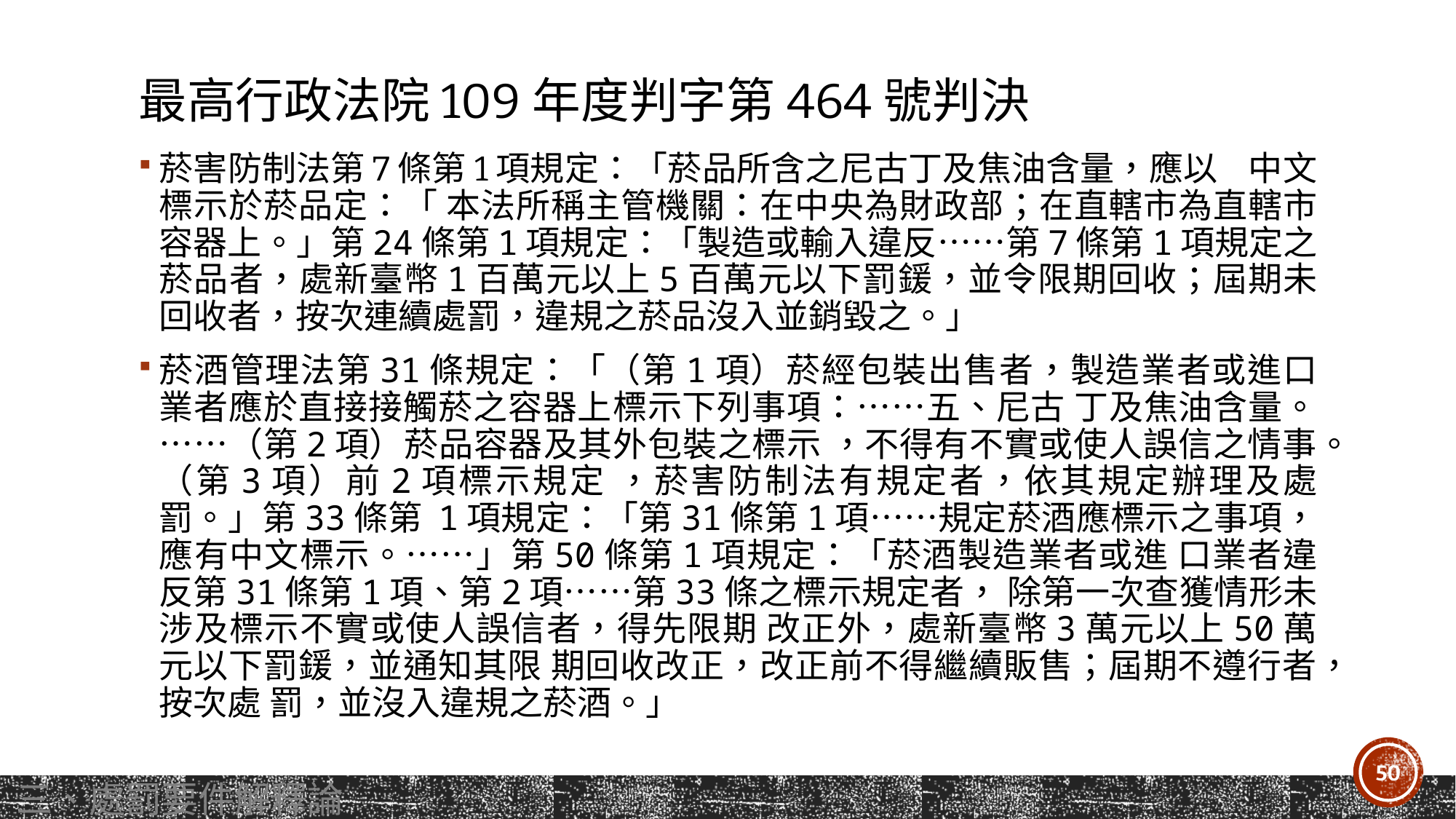

# 最高行政法院109年度判字第464號判決
菸害防制法第7條第1項規定：「菸品所含之尼古丁及焦油含量，應以    中文標示於菸品定：「 本法所稱主管機關：在中央為財政部；在直轄市為直轄市容器上。」第24條第1項規定：「製造或輸入違反……第7條第1項規定之菸品者，處新臺幣1百萬元以上5百萬元以下罰鍰，並令限期回收；屆期未回收者，按次連續處罰，違規之菸品沒入並銷毀之。」
菸酒管理法第31條規定：「（第1項）菸經包裝出售者，製造業者或進口 業者應於直接接觸菸之容器上標示下列事項：……五、尼古 丁及焦油含量。……（第2項）菸品容器及其外包裝之標示 ，不得有不實或使人誤信之情事。（第3項）前2項標示規定 ，菸害防制法有規定者，依其規定辦理及處罰。」第33條第 1項規定：「第31條第1項……規定菸酒應標示之事項，應有中文標示。……」第50條第1項規定：「菸酒製造業者或進 口業者違反第31條第1項、第2項……第33條之標示規定者， 除第一次查獲情形未涉及標示不實或使人誤信者，得先限期 改正外，處新臺幣3萬元以上50萬元以下罰鍰，並通知其限 期回收改正，改正前不得繼續販售；屆期不遵行者，按次處 罰，並沒入違規之菸酒。」
50